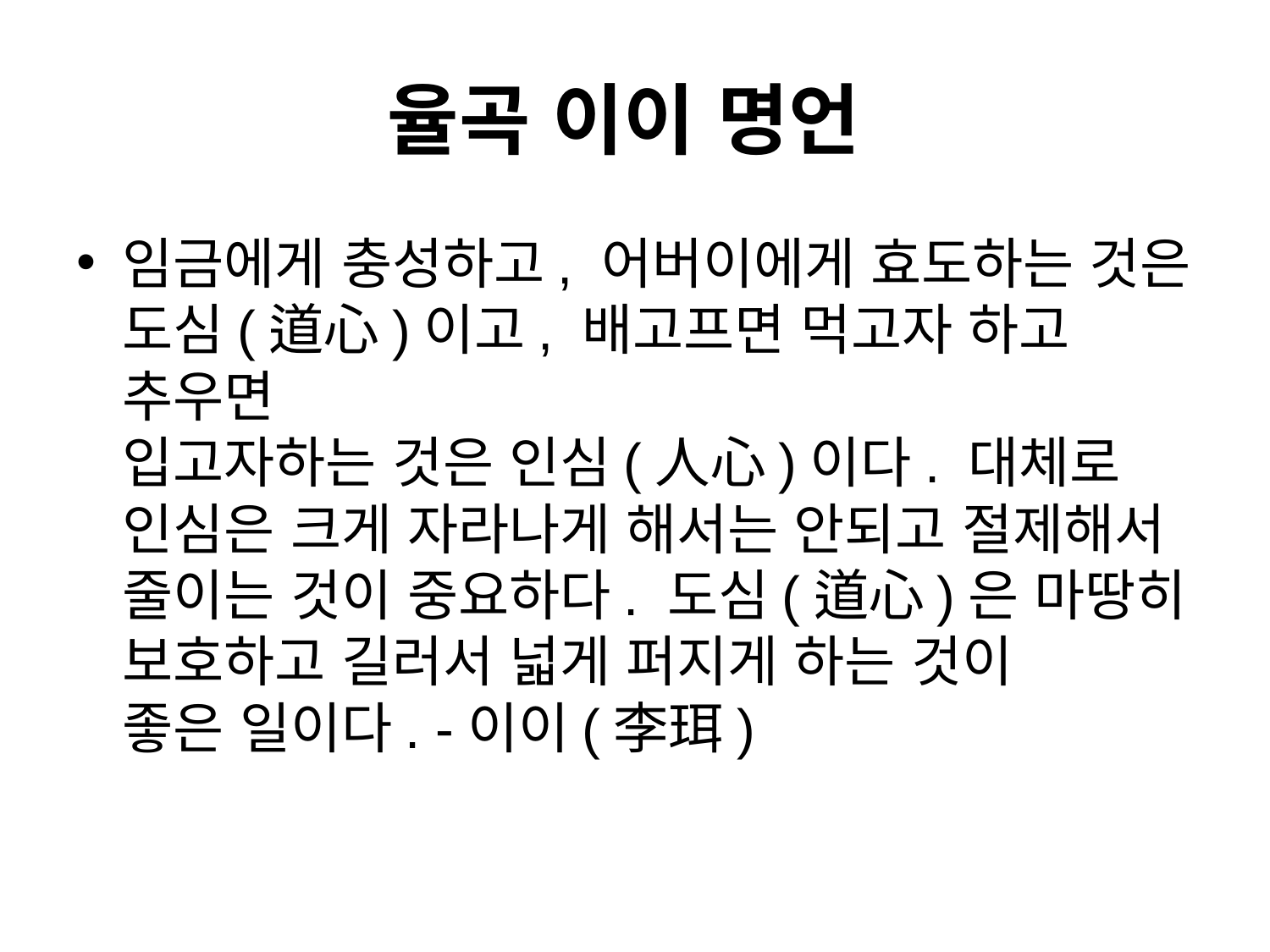

# 율곡 이이 명언
임금에게 충성하고, 어버이에게 효도하는 것은 도심(道心)이고, 배고프면 먹고자 하고 추우면
입고자하는 것은 인심(人心)이다. 대체로 인심은 크게 자라나게 해서는 안되고 절제해서
줄이는 것이 중요하다. 도심(道心)은 마땅히 보호하고 길러서 넓게 퍼지게 하는 것이
좋은 일이다. -이이(李珥)